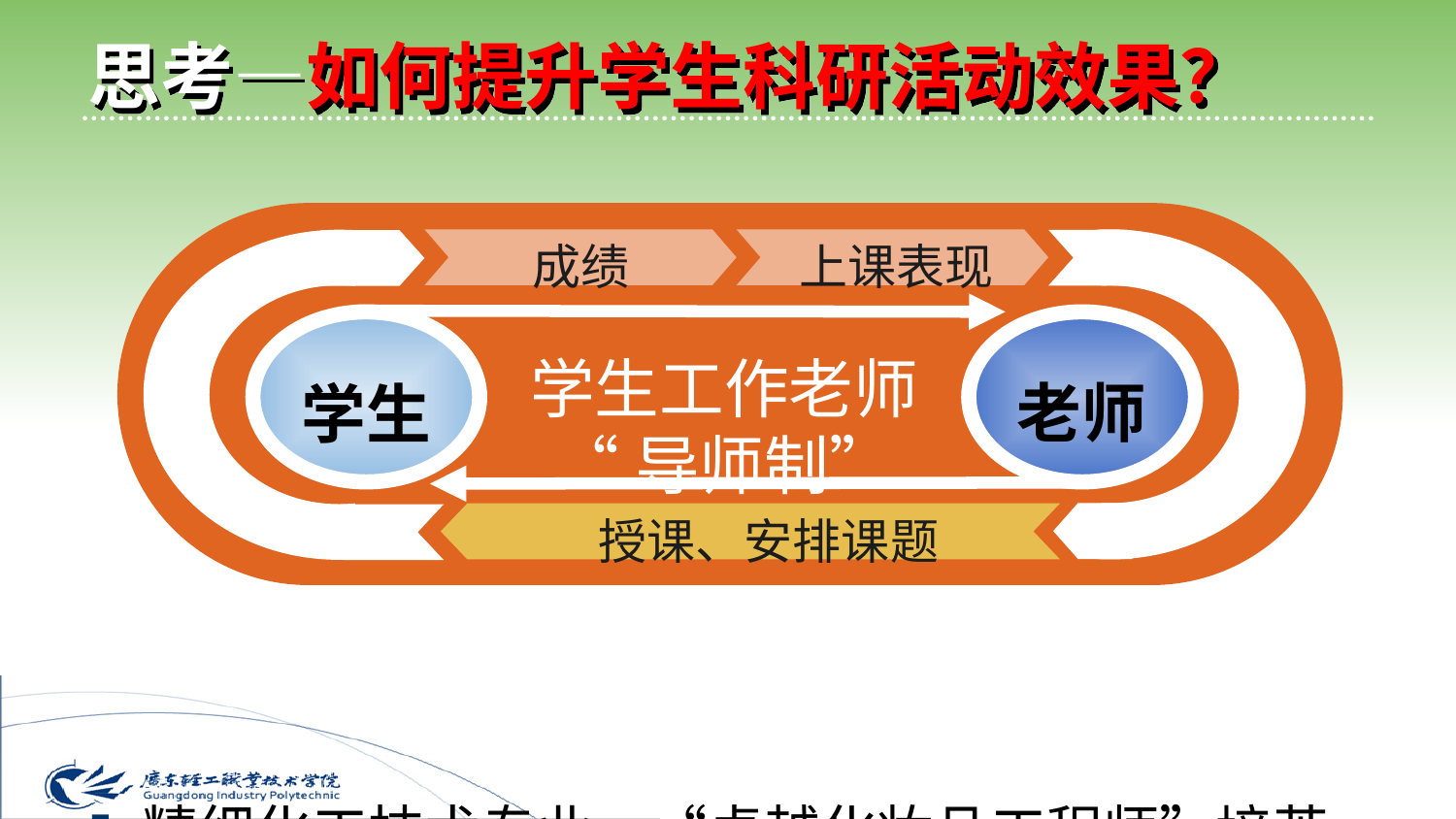

# 思考—如何提升学生科研活动效果？

精细化工技术专业—“卓越化妆品工程师”培英计划

成绩
上课表现

学生工作老师
“导师制”
老师
学生

授课、安排课题